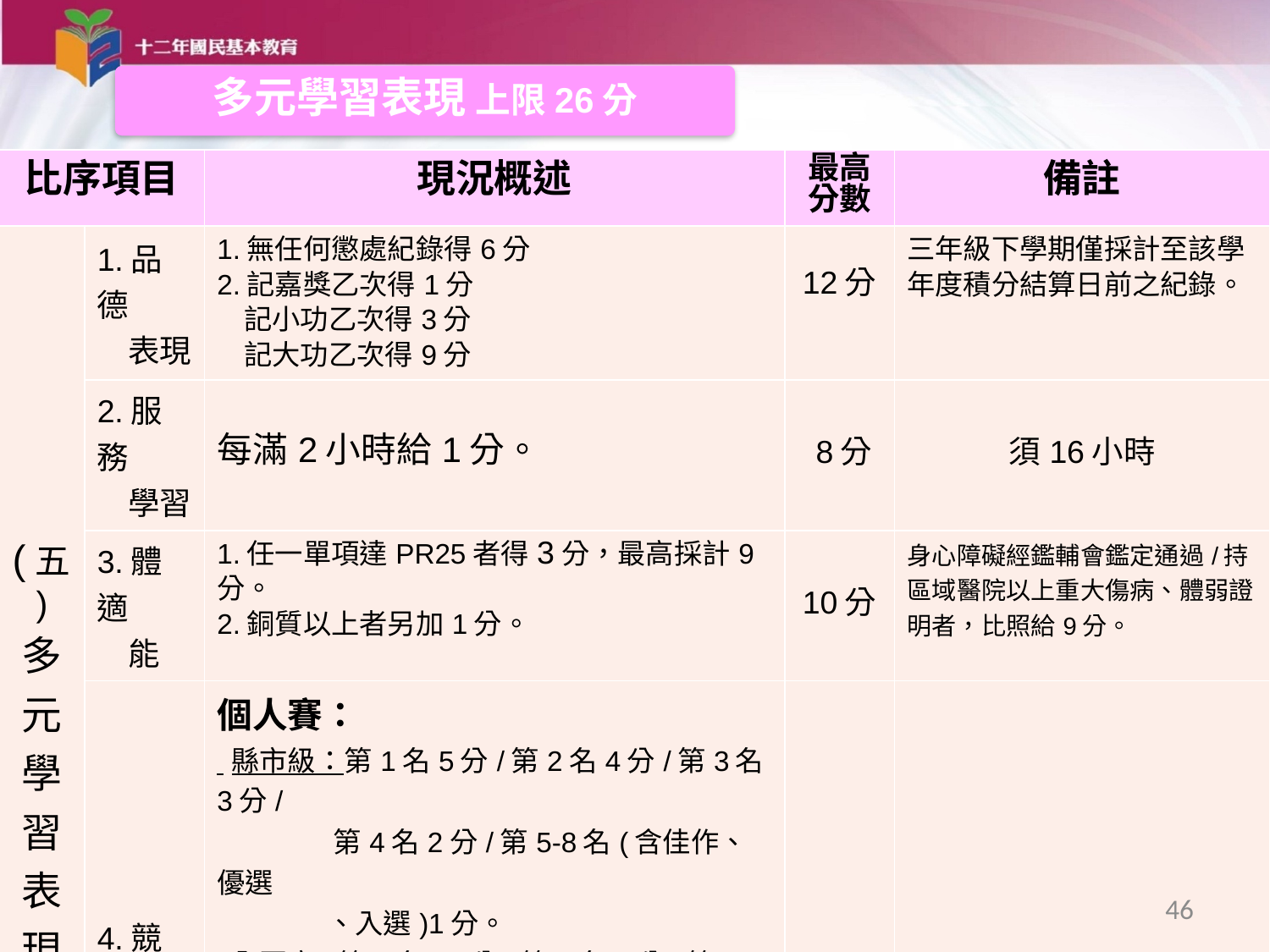

多元學習表現 上限26分
| 比序項目 |  | 現況概述 | 最高 分數 | 備註 |
| --- | --- | --- | --- | --- |
| (五) 多 元 學 習 表 現 | 1.品德 表現 | 1.無任何懲處紀錄得6分 2.記嘉獎乙次得1分 記小功乙次得3分 記大功乙次得9分 | 12分 | 三年級下學期僅採計至該學年度積分結算日前之紀錄。 |
|  | 2.服務 學習 | 每滿2小時給1分。 | 8分 | 須16小時 |
|  | 3.體適 能 | 1.任一單項達PR25者得3分，最高採計9分。 2.銅質以上者另加1分。 | 10分 | 身心障礙經鑑輔會鑑定通過/持區域醫院以上重大傷病、體弱證明者，比照給9分。 |
|  | 4.競賽 成績 | 個人賽： 縣市級：第1名5分/第2名4分/第3名3分/ 第4名2分/第5-8名(含佳作、優選 、入選)1分。 全國賽:第1名10分/第2名9分/第3名8分/ 第4名7分/第5名6分/第6名5分/ 第7名4分/第8名3分/獲佳作、優選 、入選者得2分。 團體賽:依個人賽積分折半計算 | 10分 |  |

46